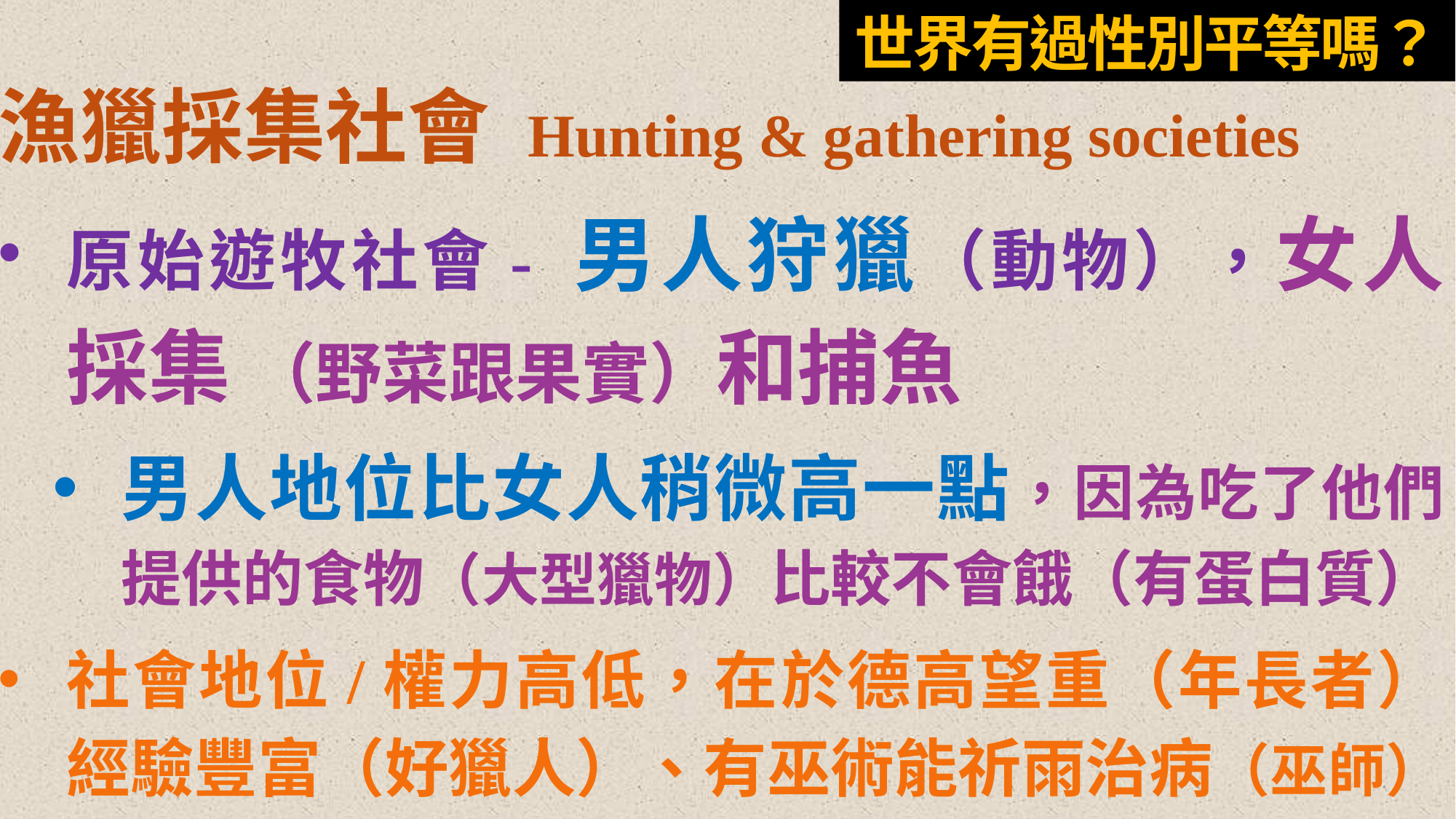

# 世界有過性別平等嗎？
漁獵採集社會 Hunting & gathering societies
原始遊牧社會- 男人狩獵（動物），女人採集 （野菜跟果實）和捕魚
男人地位比女人稍微高一點，因為吃了他們提供的食物（大型獵物）比較不會餓（有蛋白質）
社會地位/權力高低，在於德高望重（年長者）、經驗豐富（好獵人）、有巫術能祈雨治病（巫師）